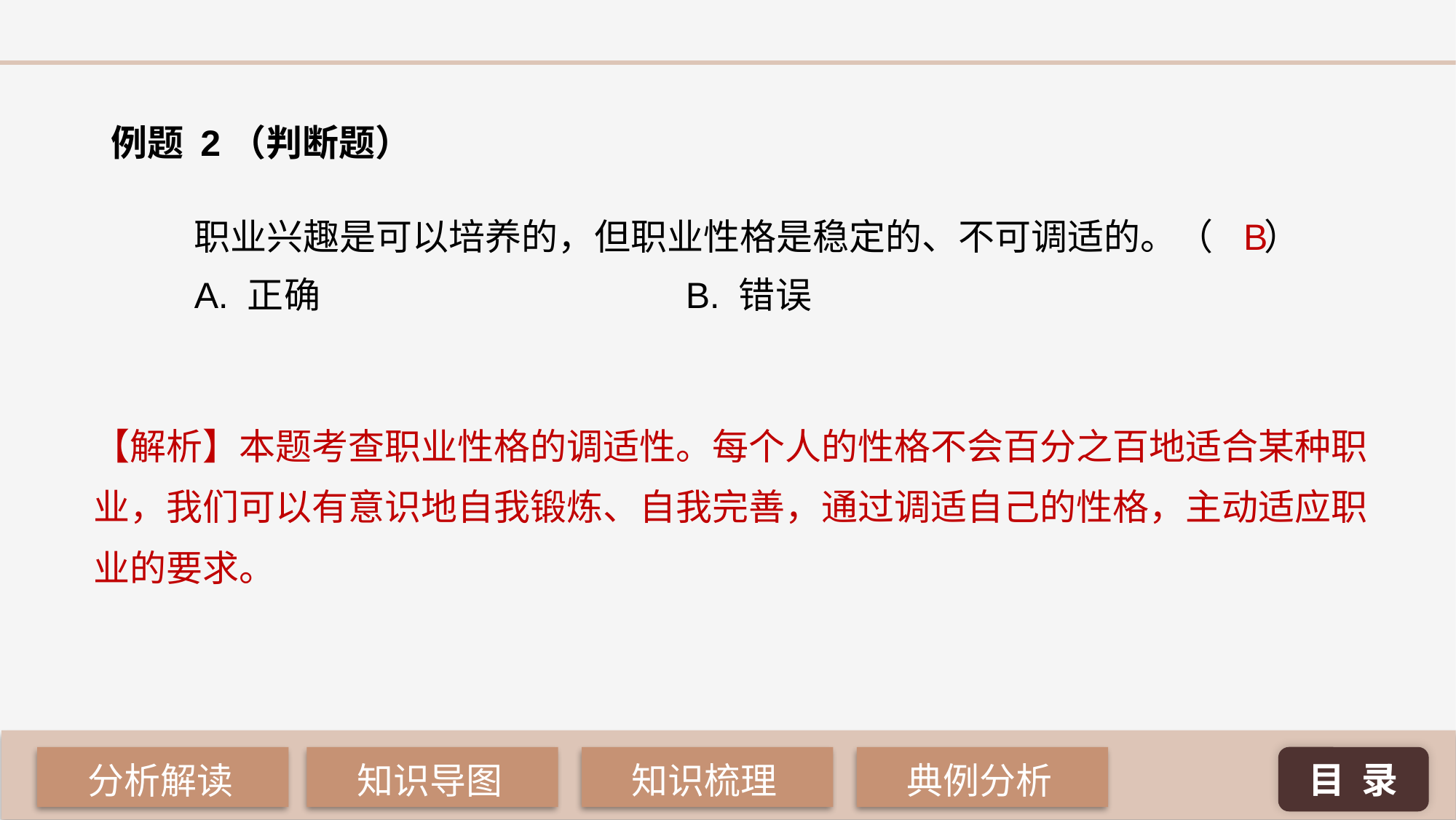

例题 2（判断题）
B
职业兴趣是可以培养的，但职业性格是稳定的、不可调适的。（ 	    ）
A. 正确 				B. 错误
【解析】本题考查职业性格的调适性。每个人的性格不会百分之百地适合某种职业，我们可以有意识地自我锻炼、自我完善，通过调适自己的性格，主动适应职业的要求。